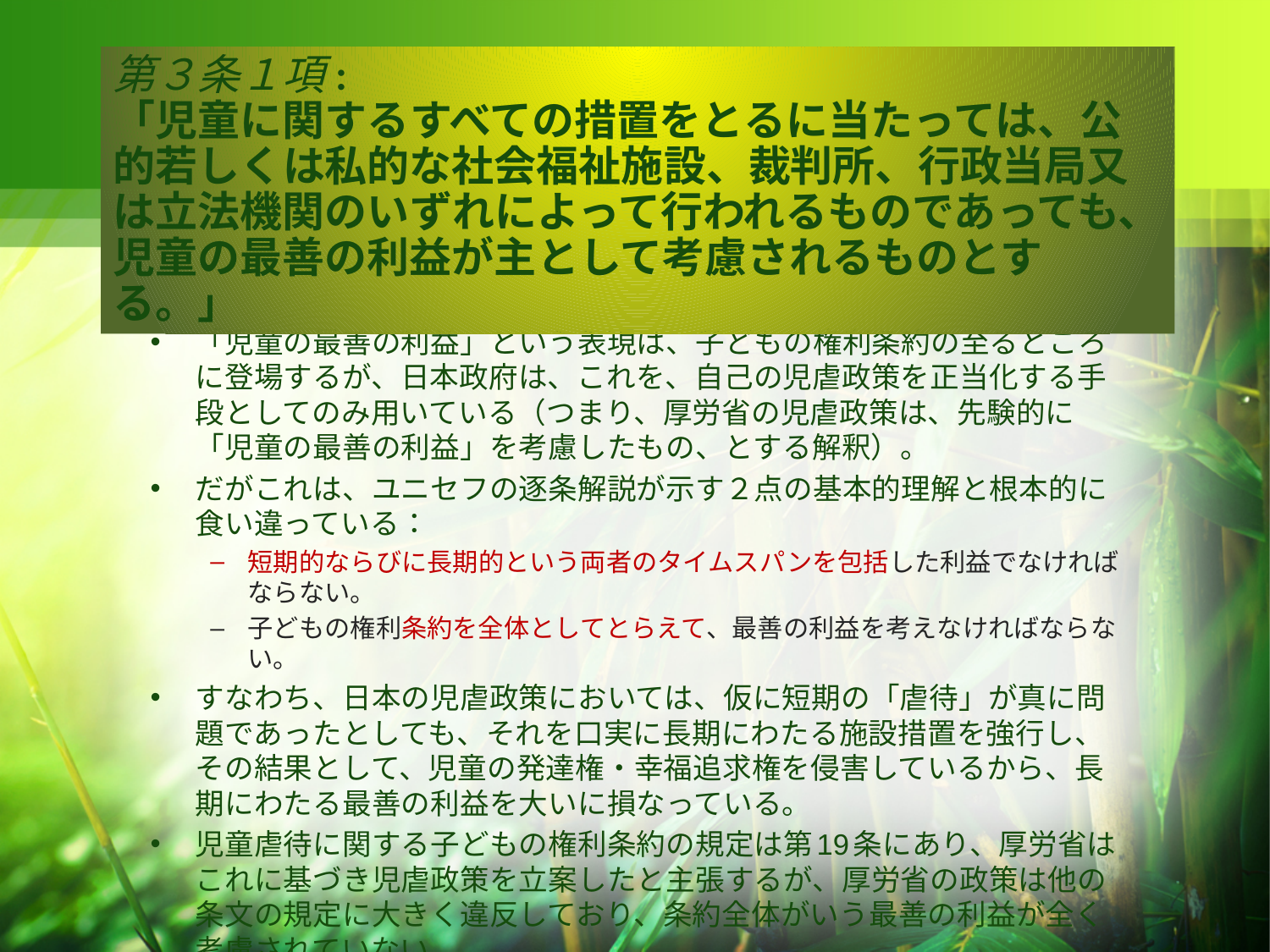

第３条１項:
「児童に関するすべての措置をとるに当たっては、公的若しくは私的な社会福祉施設、裁判所、行政当局又は立法機関のいずれによって行われるものであっても、児童の最善の利益が主として考慮されるものとする。」
「児童の最善の利益」という表現は、子どもの権利条約の至るところに登場するが、日本政府は、これを、自己の児虐政策を正当化する手段としてのみ用いている（つまり、厚労省の児虐政策は、先験的に「児童の最善の利益」を考慮したもの、とする解釈）。
だがこれは、ユニセフの逐条解説が示す２点の基本的理解と根本的に食い違っている：
短期的ならびに長期的という両者のタイムスパンを包括した利益でなければならない。
子どもの権利条約を全体としてとらえて、最善の利益を考えなければならない。
すなわち、日本の児虐政策においては、仮に短期の「虐待」が真に問題であったとしても、それを口実に長期にわたる施設措置を強行し、その結果として、児童の発達権・幸福追求権を侵害しているから、長期にわたる最善の利益を大いに損なっている。
児童虐待に関する子どもの権利条約の規定は第19条にあり、厚労省はこれに基づき児虐政策を立案したと主張するが、厚労省の政策は他の条文の規定に大きく違反しており、条約全体がいう最善の利益が全く考慮されていない。